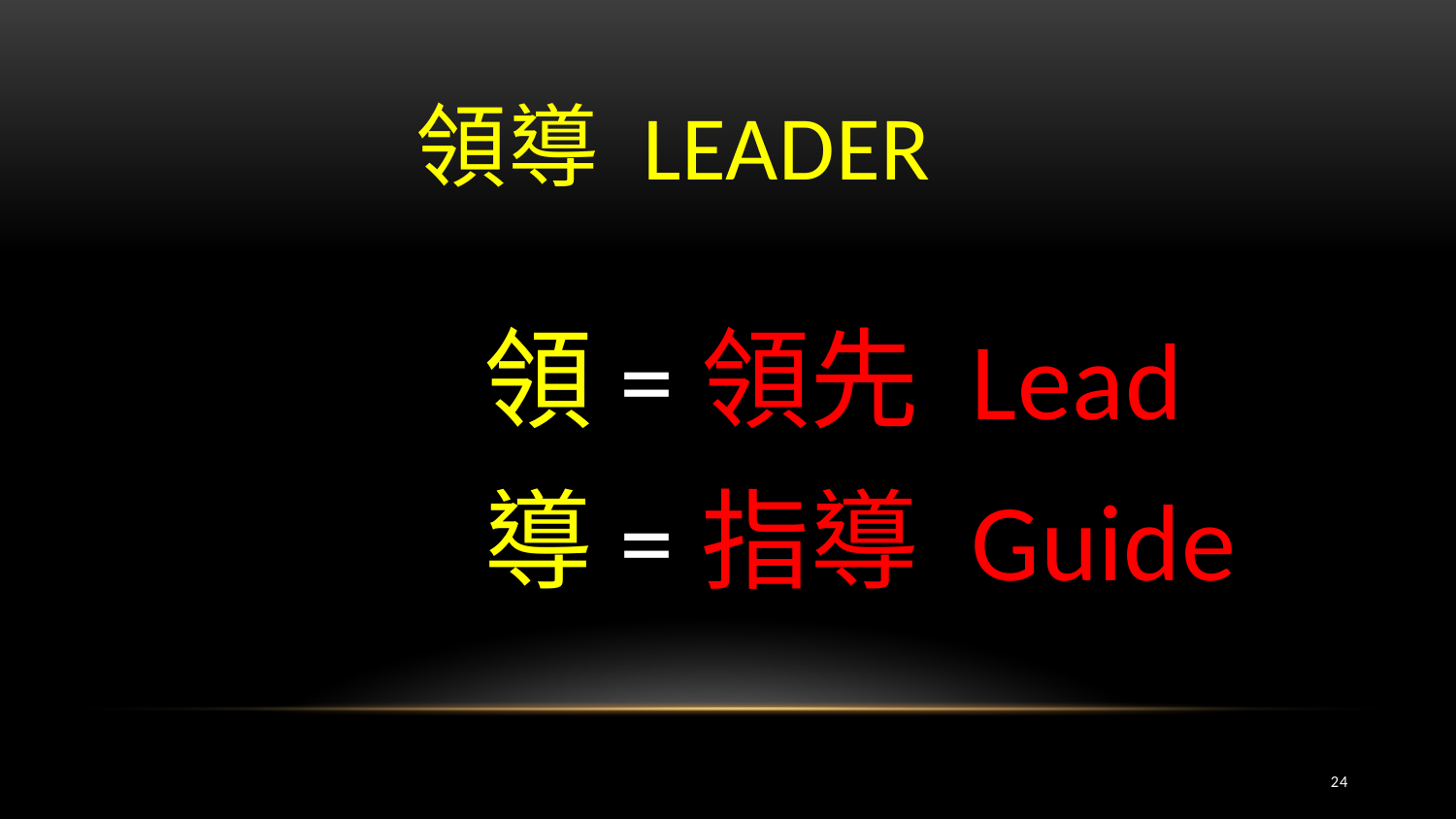

# 領導 Leader
領=領先 Lead
導=指導 Guide
24